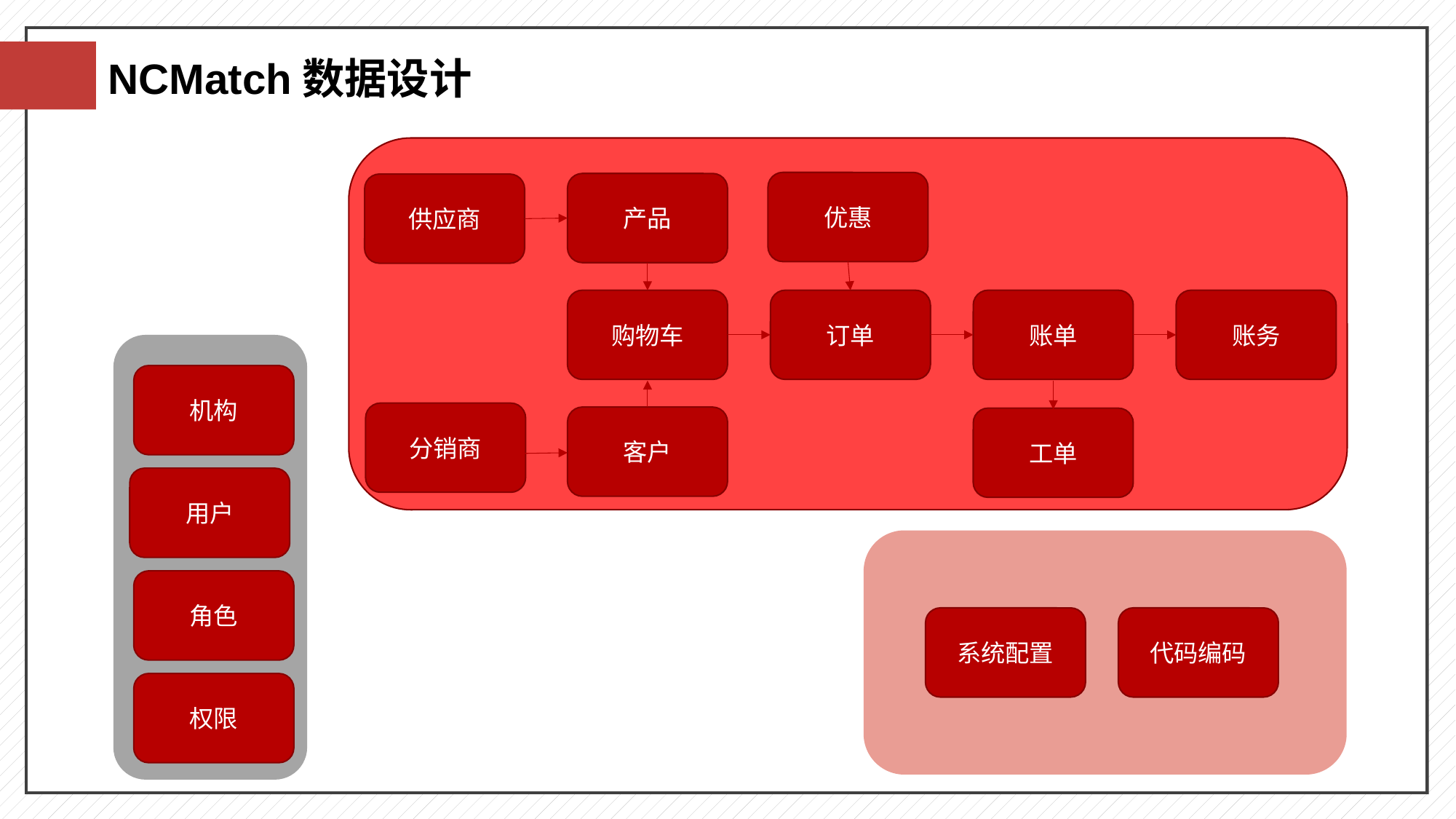

NCMatch数据设计

优惠
产品
供应商
购物车
订单
账单
账务

机构
分销商
客户
工单
用户

角色
系统配置
代码编码
权限